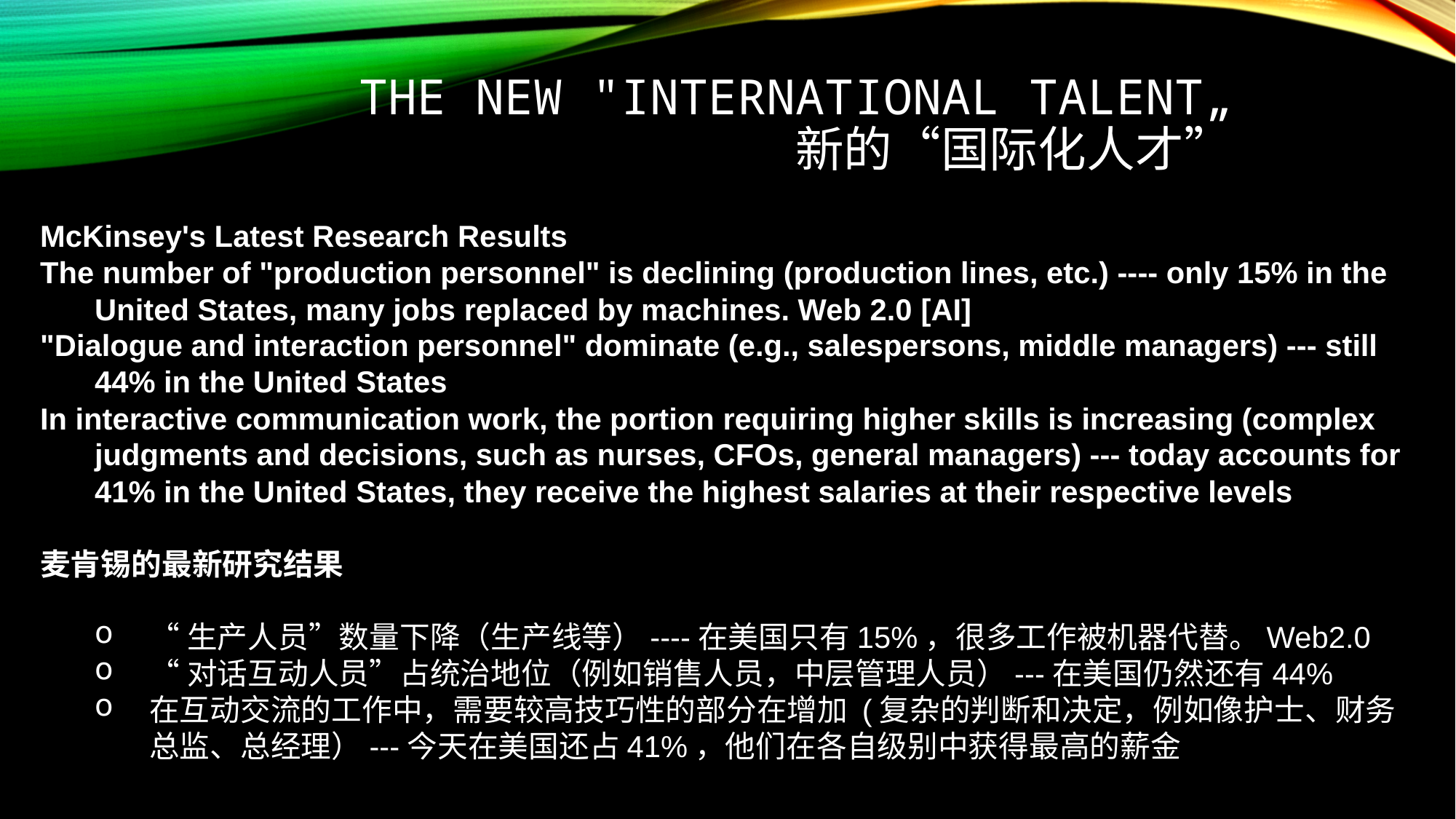

The New "International Talent„
新的“国际化人才”
McKinsey's Latest Research Results
The number of "production personnel" is declining (production lines, etc.) ---- only 15% in the United States, many jobs replaced by machines. Web 2.0 [AI]
"Dialogue and interaction personnel" dominate (e.g., salespersons, middle managers) --- still 44% in the United States
In interactive communication work, the portion requiring higher skills is increasing (complex judgments and decisions, such as nurses, CFOs, general managers) --- today accounts for 41% in the United States, they receive the highest salaries at their respective levels

麦肯锡的最新研究结果

“生产人员”数量下降（生产线等）----在美国只有15%，很多工作被机器代替。Web2.0
“对话互动人员”占统治地位（例如销售人员，中层管理人员）---在美国仍然还有44%
在互动交流的工作中，需要较高技巧性的部分在增加 (复杂的判断和决定，例如像护士、财务总监、总经理）---今天在美国还占41%，他们在各自级别中获得最高的薪金